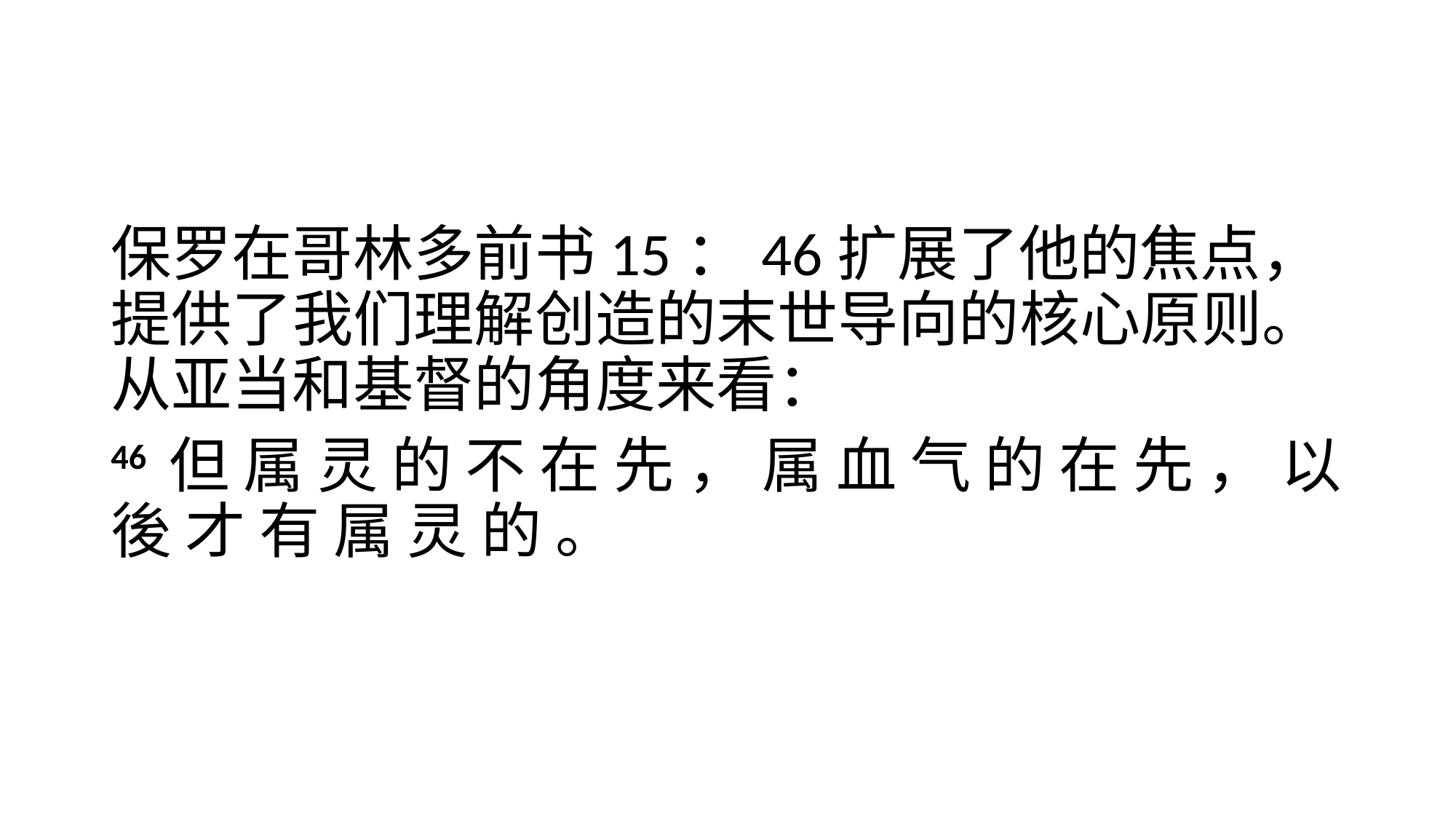

#
保罗在哥林多前书15：46扩展了他的焦点，提供了我们理解创造的末世导向的核心原则。从亚当和基督的角度来看：
46 但 属 灵 的 不 在 先 ， 属 血 气 的 在 先 ， 以 後 才 有 属 灵 的 。